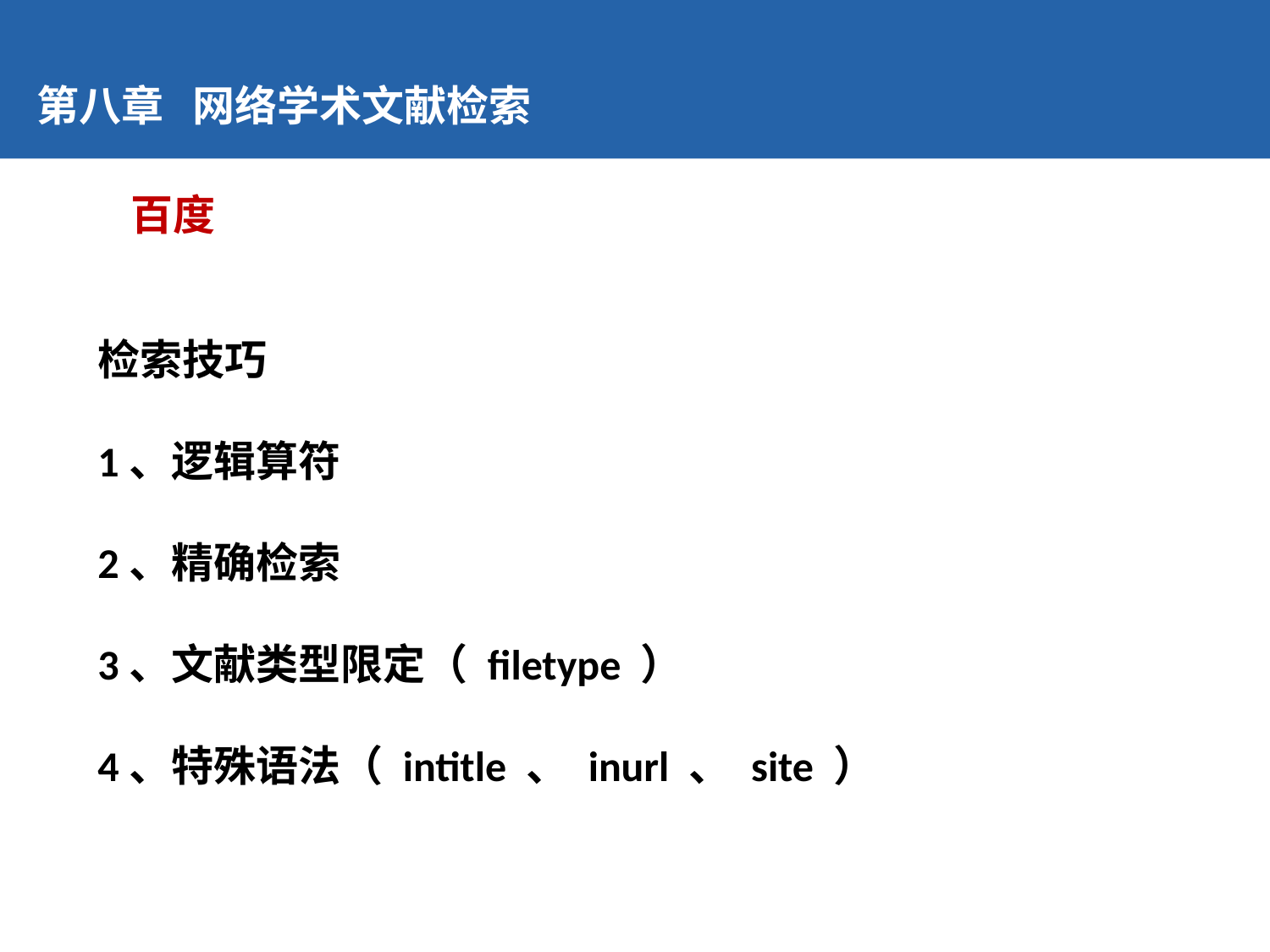

第八章   网络学术文献检索
百度
检索技巧
1、逻辑算符
2、精确检索
3、文献类型限定（ filetype ）
4、特殊语法（ intitle 、 inurl 、 site ）